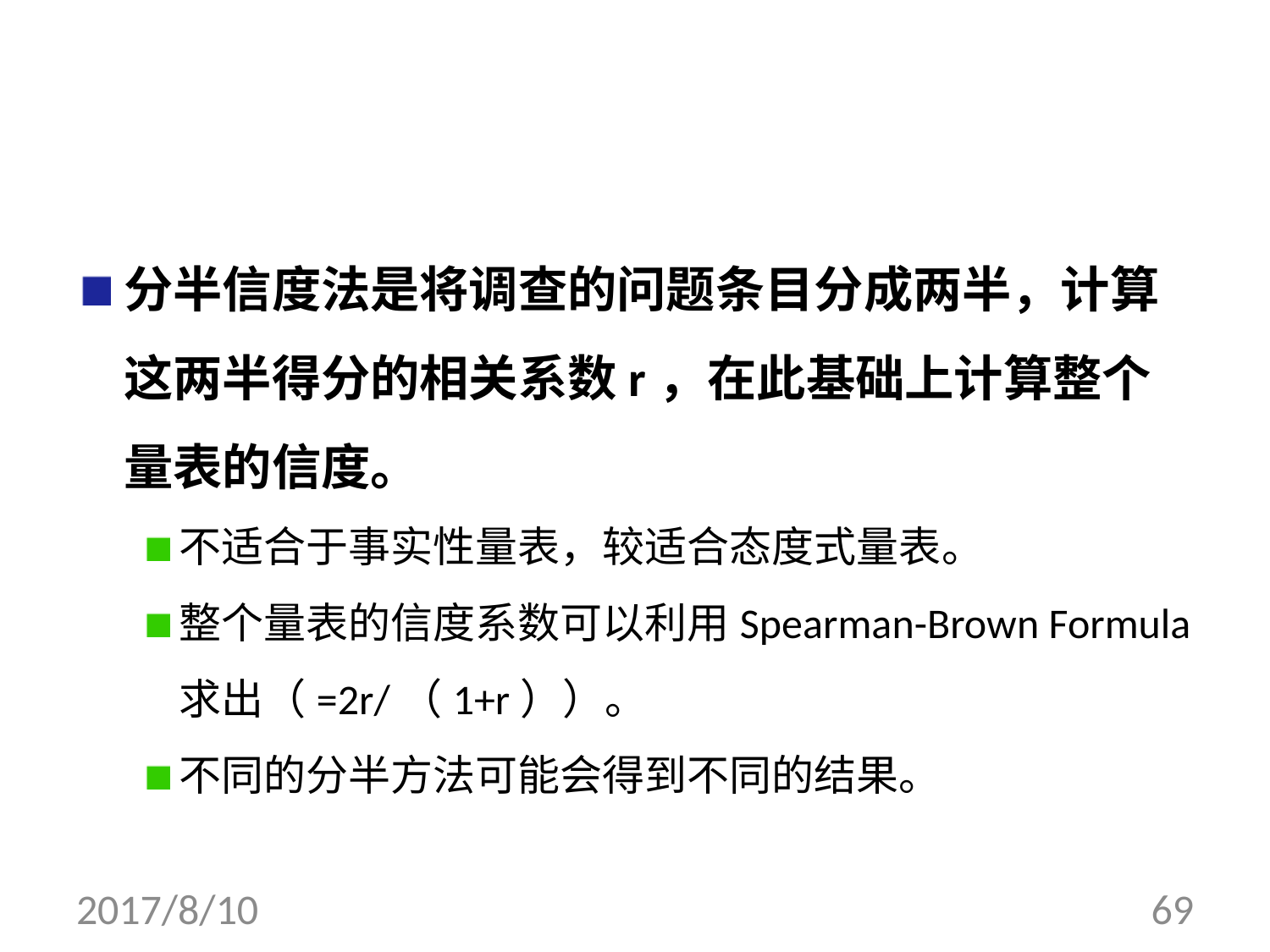

#
分半信度法是将调查的问题条目分成两半，计算这两半得分的相关系数r，在此基础上计算整个量表的信度。
不适合于事实性量表，较适合态度式量表。
整个量表的信度系数可以利用Spearman-Brown Formula求出（=2r/（1+r））。
不同的分半方法可能会得到不同的结果。

2017/8/10
69